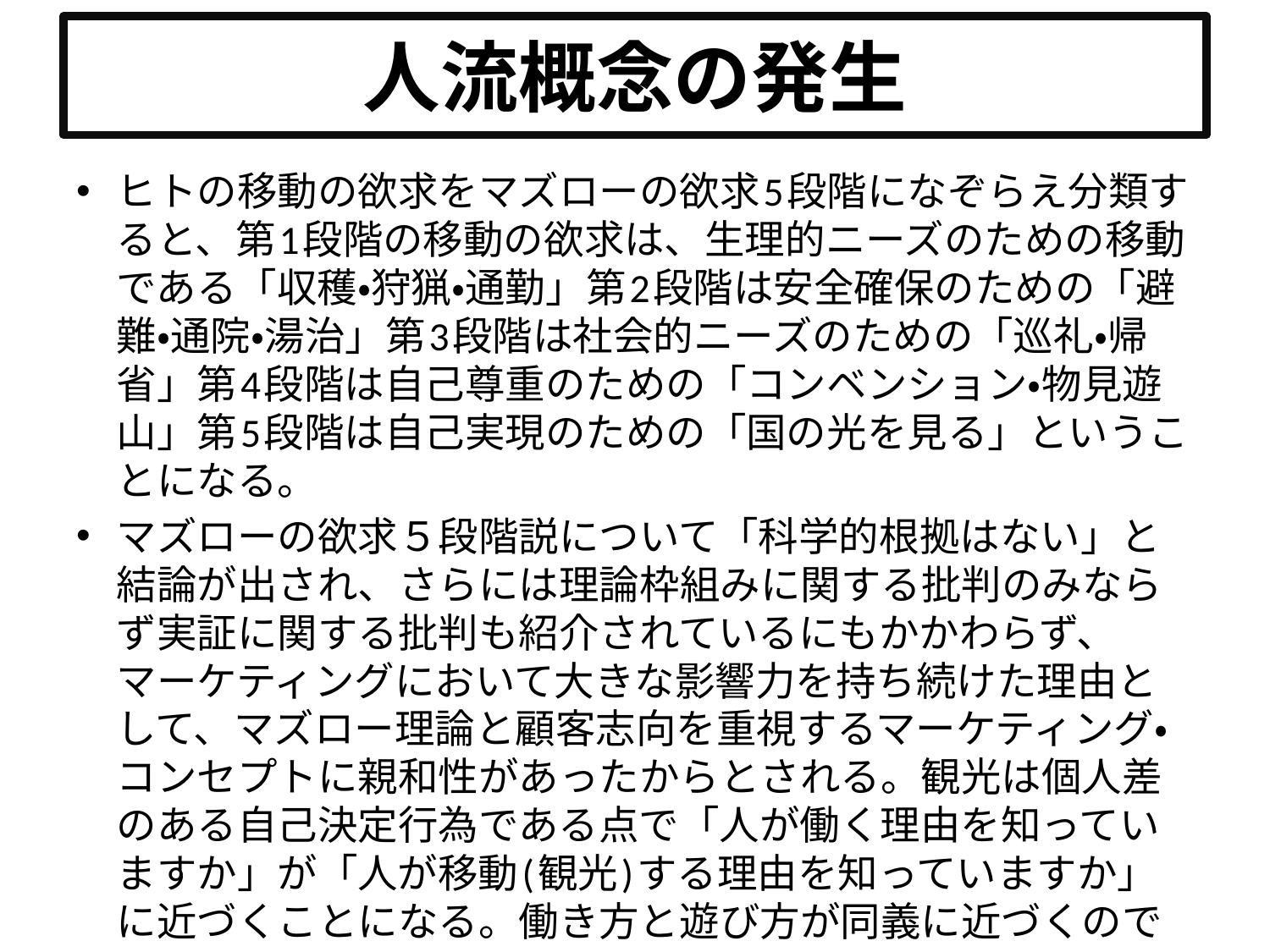

# 人流概念の発生
ヒトの移動の欲求をマズローの欲求5段階になぞらえ分類すると、第1段階の移動の欲求は、生理的ニーズのための移動である「収穫・狩猟・通勤」第2段階は安全確保のための「避難・通院・湯治」第3段階は社会的ニーズのための「巡礼・帰省」第4段階は自己尊重のための「コンベンション・物見遊山」第5段階は自己実現のための「国の光を見る」ということになる。
マズローの欲求５段階説について「科学的根拠はない」と結論が出され、さらには理論枠組みに関する批判のみならず実証に関する批判も紹介されているにもかかわらず、マーケティングにおいて大きな影響力を持ち続けた理由として、マズロー理論と顧客志向を重視するマーケティング・コンセプトに親和性があったからとされる。観光は個人差のある自己決定行為である点で「人が働く理由を知っていますか」が「人が移動(観光)する理由を知っていますか」に近づくことになる。働き方と遊び方が同義に近づくのである。